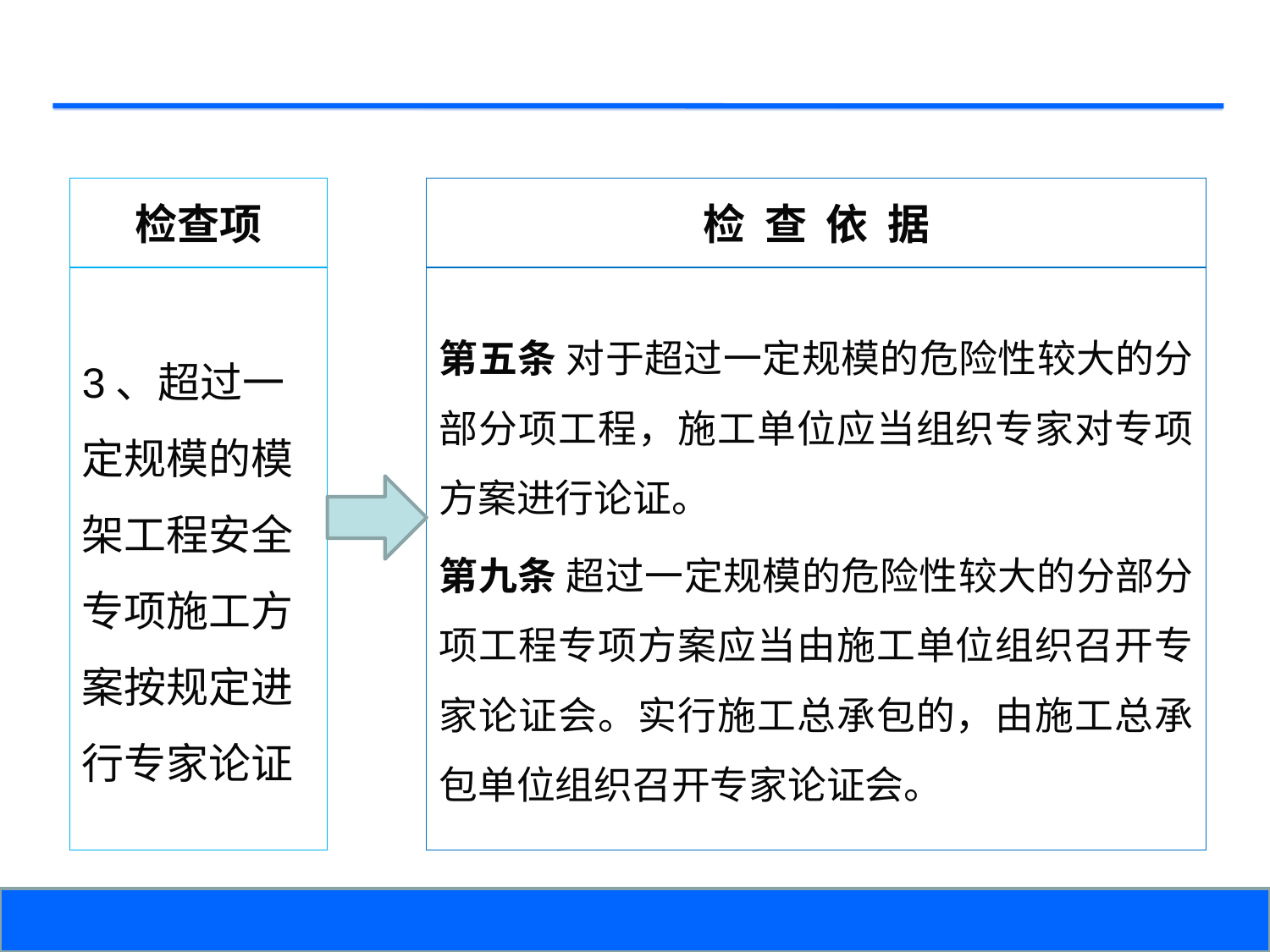

检查项
检  查  依  据
3、超过一定规模的模架工程安全专项施工方案按规定进行专家论证
第五条 对于超过一定规模的危险性较大的分部分项工程，施工单位应当组织专家对专项方案进行论证。
第九条 超过一定规模的危险性较大的分部分项工程专项方案应当由施工单位组织召开专家论证会。实行施工总承包的，由施工总承包单位组织召开专家论证会。